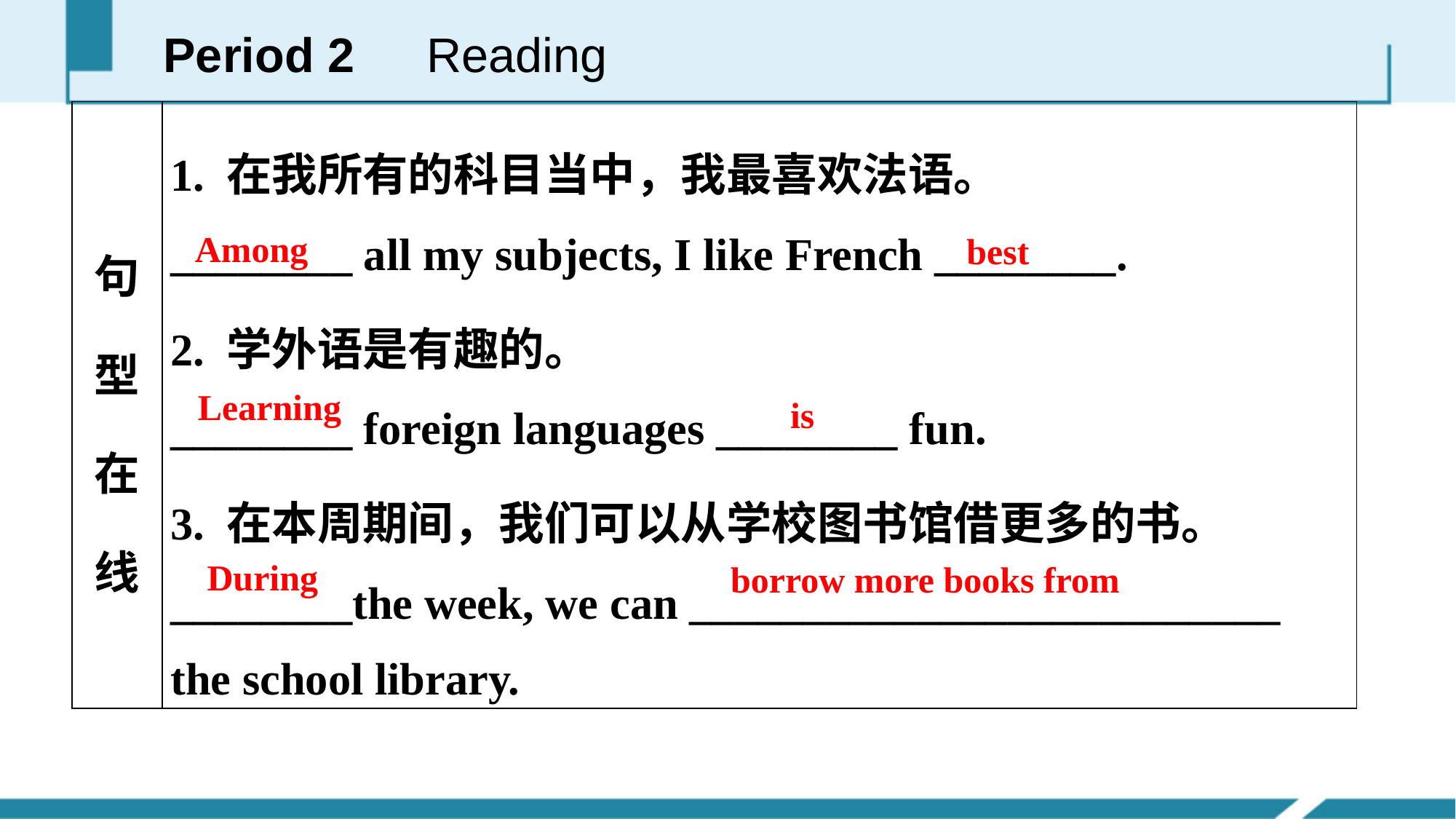

Period 2　Reading
| 句型在线 | 1. 在我所有的科目当中，我最喜欢法语。 \_\_\_\_\_\_\_\_ all my subjects, I like French \_\_\_\_\_\_\_\_. 2. 学外语是有趣的。 \_\_\_\_\_\_\_\_ foreign languages \_\_\_\_\_\_\_\_ fun. 3. 在本周期间，我们可以从学校图书馆借更多的书。 \_\_\_\_\_\_\_\_the week, we can \_\_\_\_\_\_\_\_\_\_\_\_\_\_\_\_\_\_\_\_\_\_\_\_\_\_ the school library. |
| --- | --- |
Among
best
Learning
is
During
borrow more books from